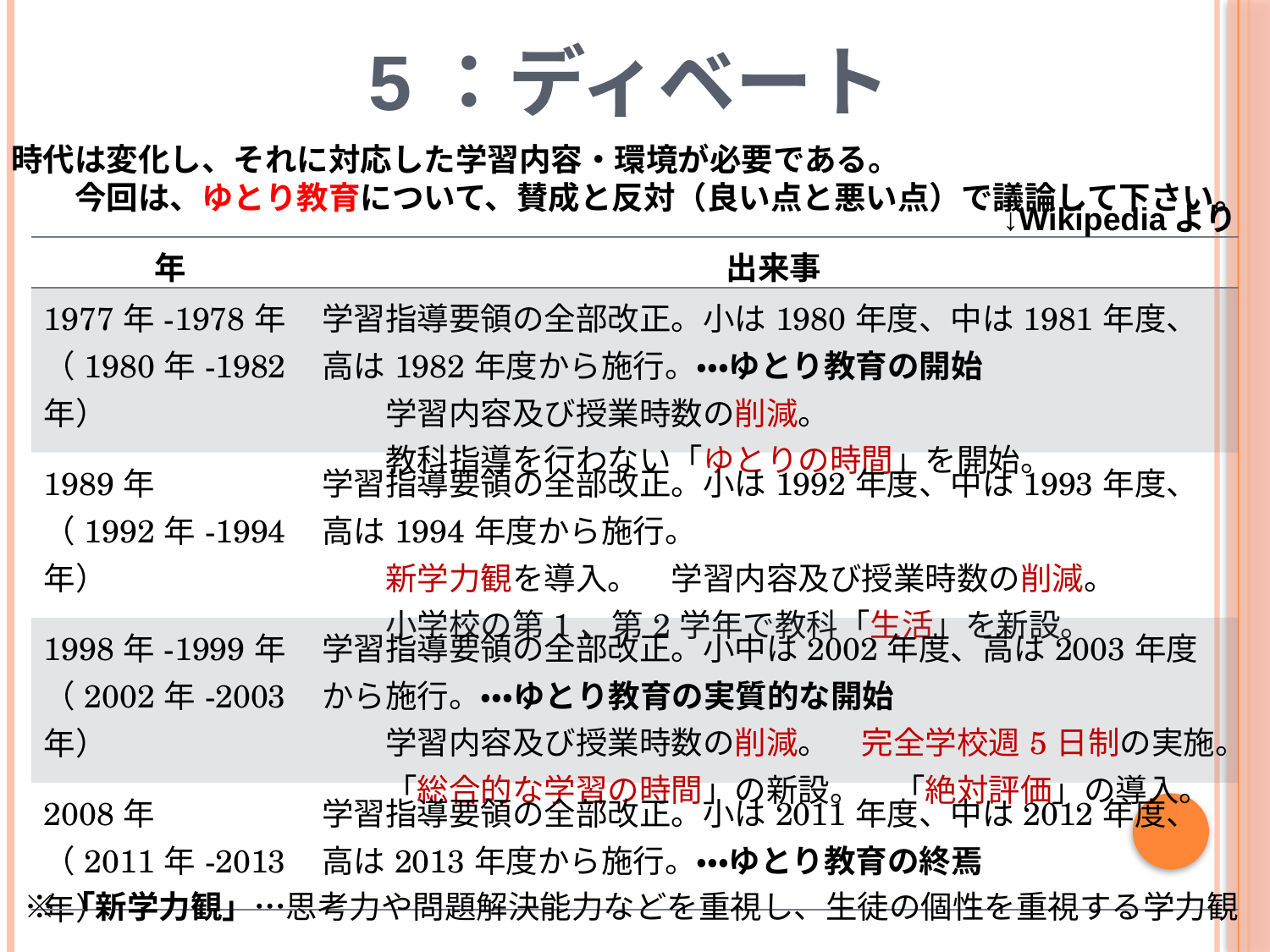

5：ディベート
時代は変化し、それに対応した学習内容・環境が必要である。
　　今回は、ゆとり教育について、賛成と反対（良い点と悪い点）で議論して下さい。
↓Wikipediaより
| 年 | 出来事 |
| --- | --- |
| 1977年-1978年 （1980年-1982年） | 学習指導要領の全部改正。小は1980年度、中は1981年度、高は1982年度から施行。・・・ゆとり教育の開始 学習内容及び授業時数の削減。 教科指導を行わない「ゆとりの時間」を開始。 |
| 1989年 （1992年-1994年） | 学習指導要領の全部改正。小は1992年度、中は1993年度、高は1994年度から施行。 新学力観を導入。　学習内容及び授業時数の削減。 小学校の第1、第2学年で教科「生活」を新設。 |
| 1998年-1999年 （2002年-2003年） | 学習指導要領の全部改正。小中は2002年度、高は2003年度から施行。・・・ゆとり教育の実質的な開始 学習内容及び授業時数の削減。　完全学校週5日制の実施。 「総合的な学習の時間」の新設。　「絶対評価」の導入。 |
| 2008年 （2011年-2013年） | 学習指導要領の全部改正。小は2011年度、中は2012年度、高は2013年度から施行。・・・ゆとり教育の終焉 |
※「新学力観」…思考力や問題解決能力などを重視し、生徒の個性を重視する学力観